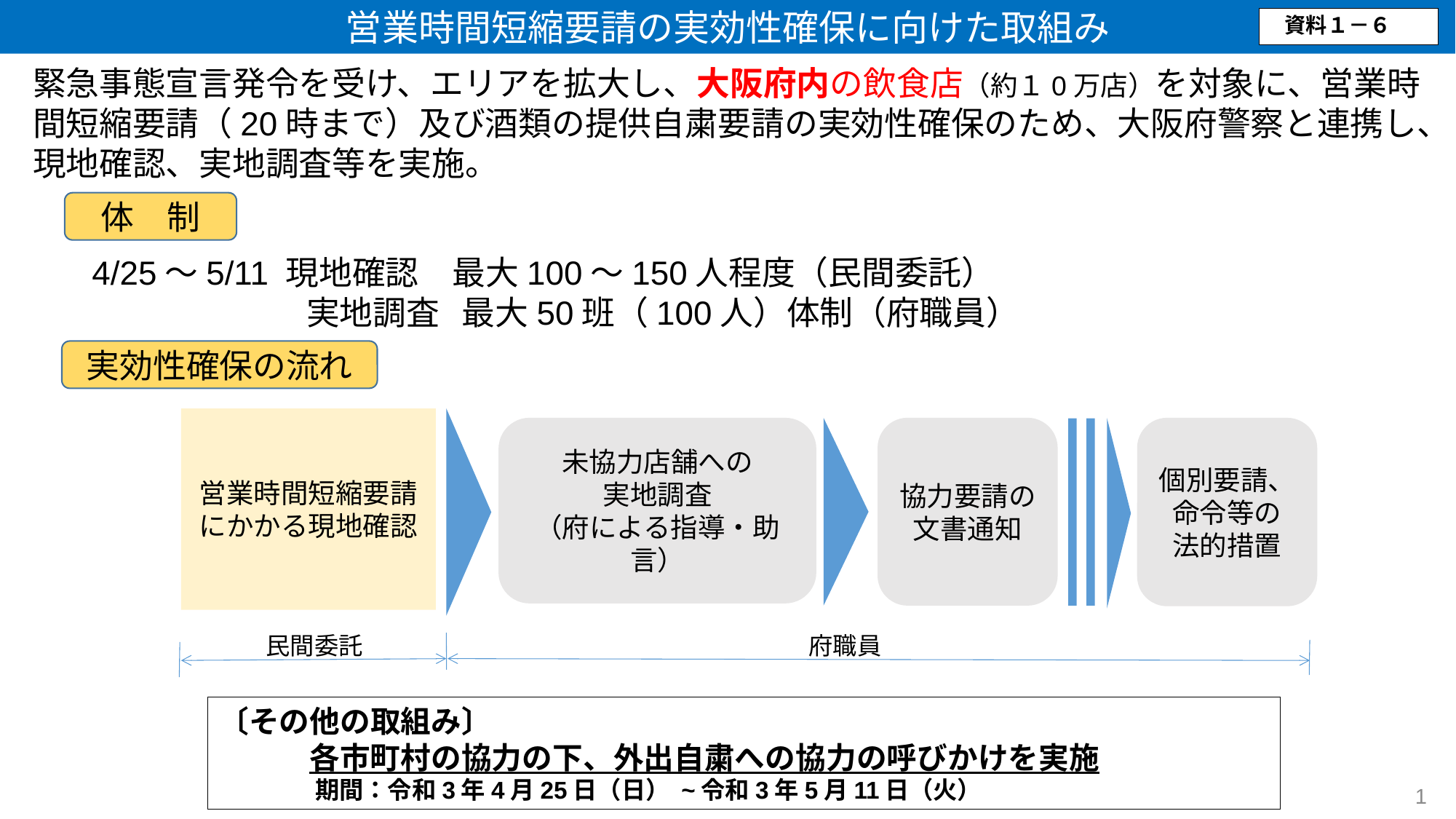

営業時間短縮要請の実効性確保に向けた取組み
資料１－６
緊急事態宣言発令を受け、エリアを拡大し、大阪府内の飲食店（約１0万店）を対象に、営業時間短縮要請（20時まで）及び酒類の提供自粛要請の実効性確保のため、大阪府警察と連携し、現地確認、実地調査等を実施。
体　制
4/25～5/11 現地確認　最大100～150人程度（民間委託）
　　　　　　  実地調査   最大50班（100人）体制（府職員）
実効性確保の流れ
営業時間短縮要請
にかかる現地確認

協力要請の文書通知

個別要請、
命令等の
法的措置
未協力店舗への
実地調査
（府による指導・助言）

民間委託
府職員
〔その他の取組み〕
　　　各市町村の協力の下、外出自粛への協力の呼びかけを実施
　　　　期間：令和3年4月25日（日） ~令和3年5月11日（火）
1